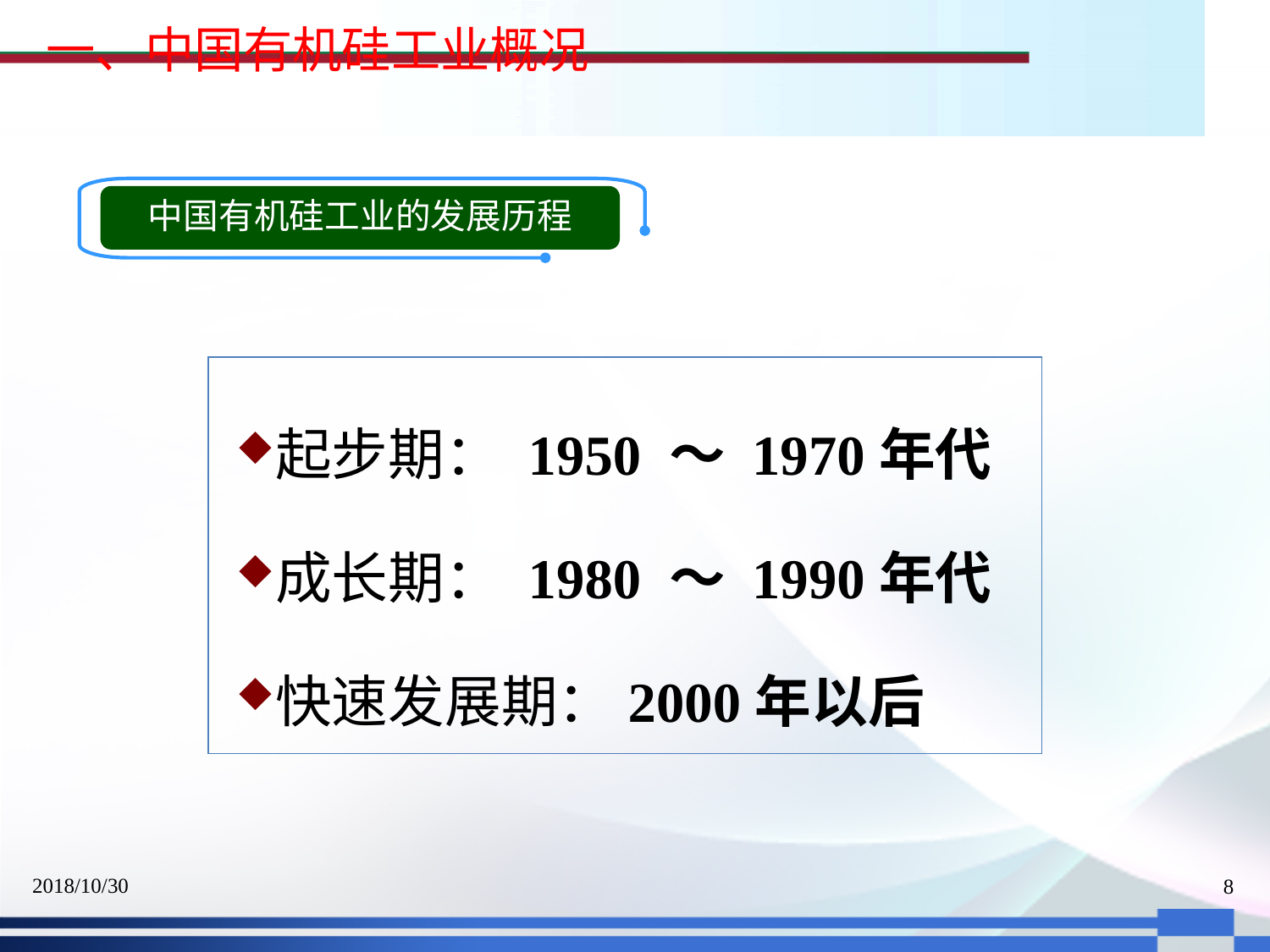

一、中国有机硅工业概况

中国有机硅工业的发展历程
起步期： 1950 ～ 1970年代
成长期： 1980 ～ 1990年代
快速发展期：2000年以后